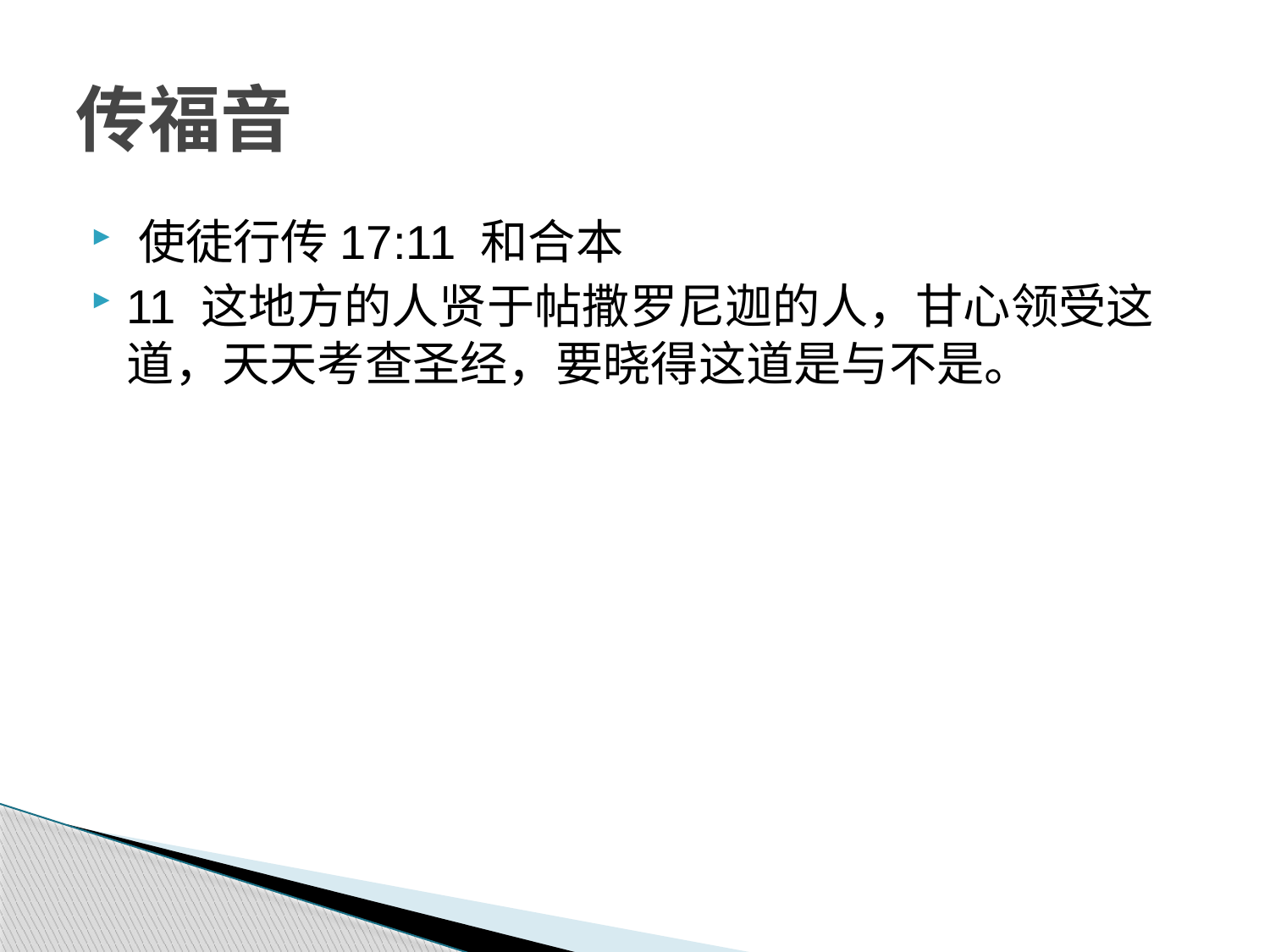

# 传福音
‪使徒行传‬17:11 和合本
11 这地方的人贤于帖撒罗尼迦的人，甘心领受这道，天天考查圣经，要晓得这道是与不是。